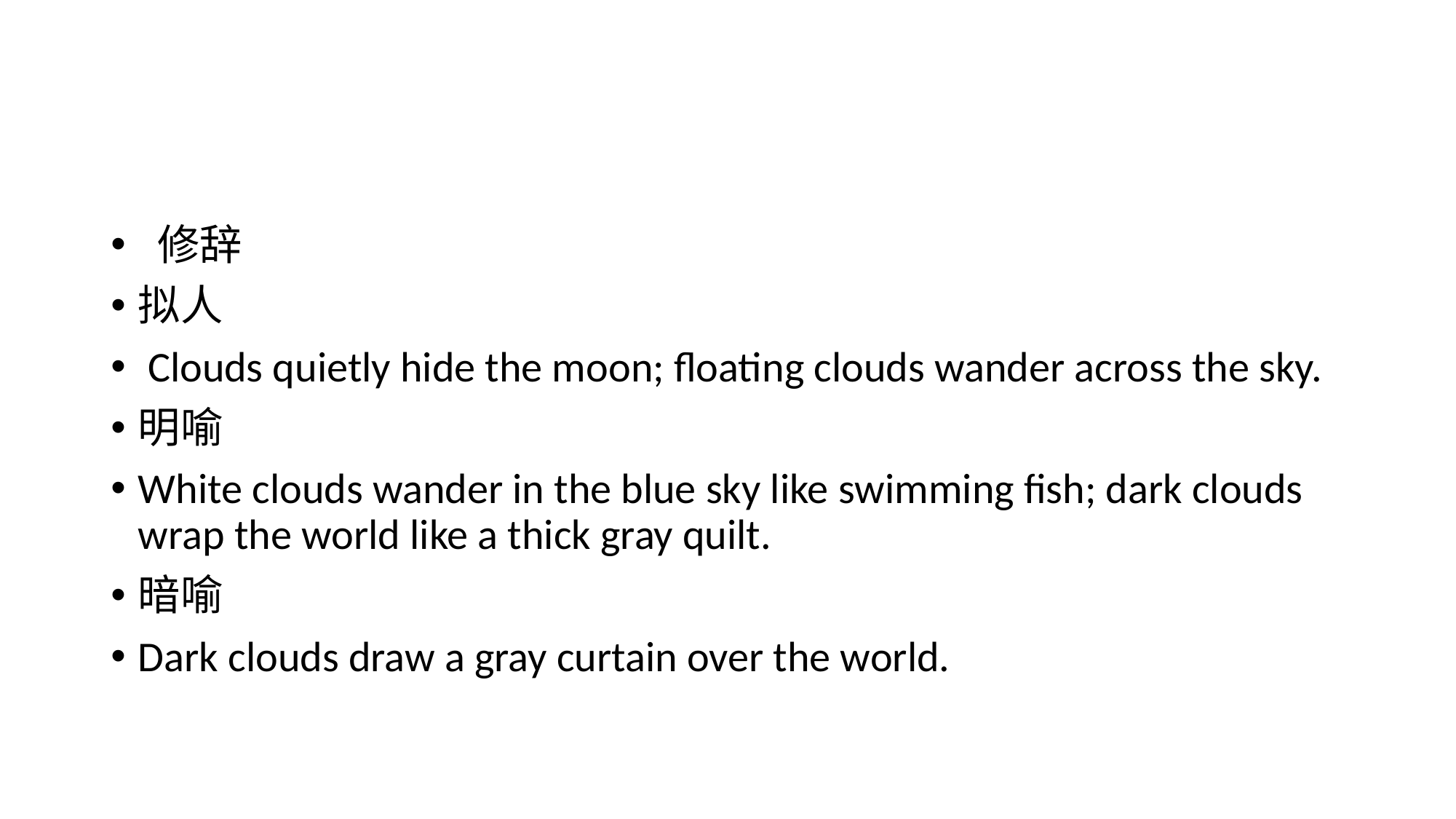

#
 修辞
拟人
 Clouds quietly hide the moon; floating clouds wander across the sky.
明喻
White clouds wander in the blue sky like swimming fish; dark clouds wrap the world like a thick gray quilt.
暗喻
Dark clouds draw a gray curtain over the world.